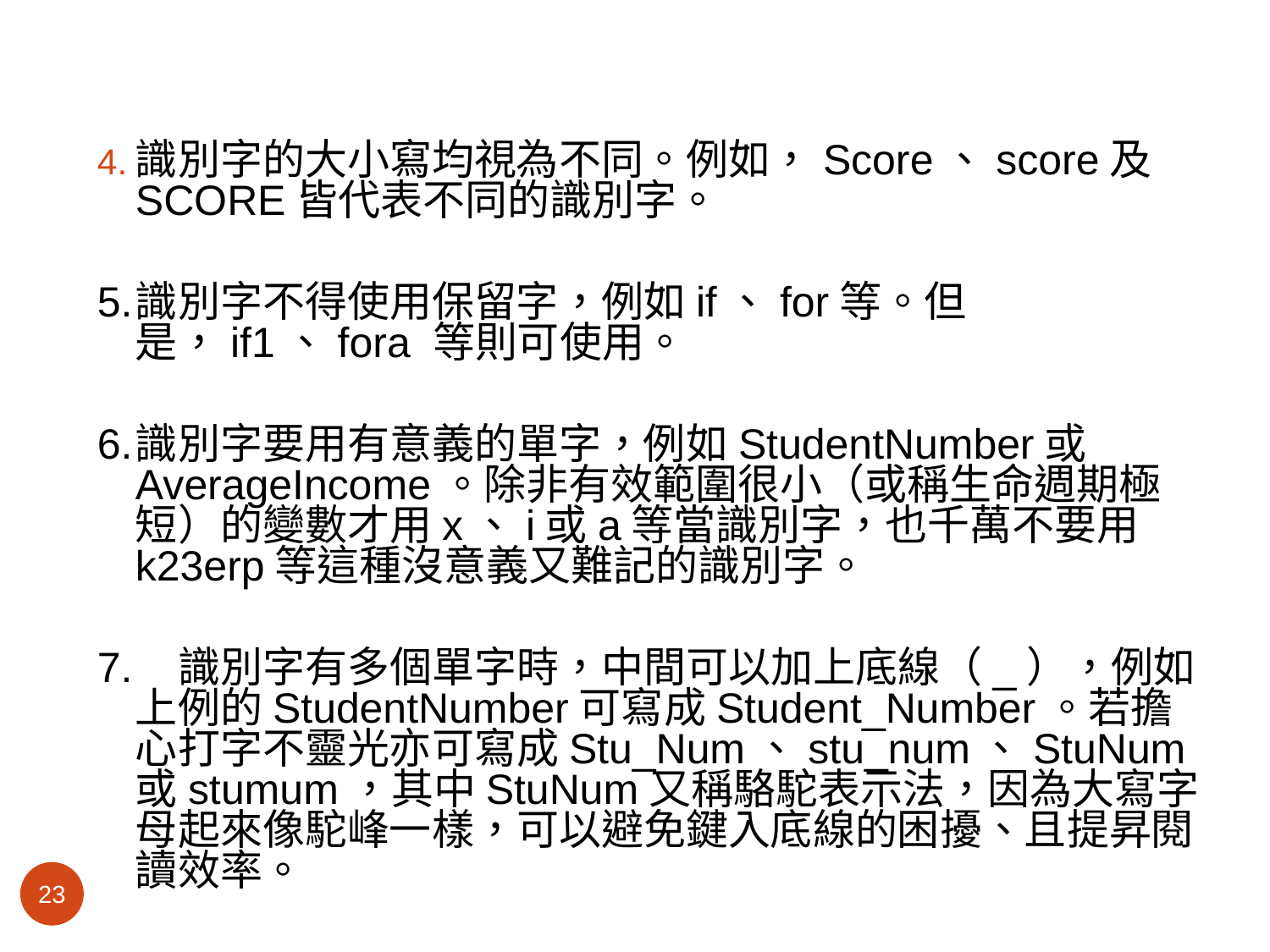

識別字的大小寫均視為不同。例如，Score、score及SCORE皆代表不同的識別字。

5.	識別字不得使用保留字，例如if、for等。但是，if1、fora 等則可使用。

6.	識別字要用有意義的單字，例如StudentNumber或AverageIncome。除非有效範圍很小（或稱生命週期極短）的變數才用x、i或a等當識別字，也千萬不要用k23erp等這種沒意義又難記的識別字。

7.   識別字有多個單字時，中間可以加上底線（_），例如上例的StudentNumber可寫成Student_Number。若擔心打字不靈光亦可寫成Stu_Num、stu_num、StuNum或stumum，其中StuNum又稱駱駝表示法，因為大寫字母起來像駝峰一樣，可以避免鍵入底線的困擾、且提昇閱讀效率。
23